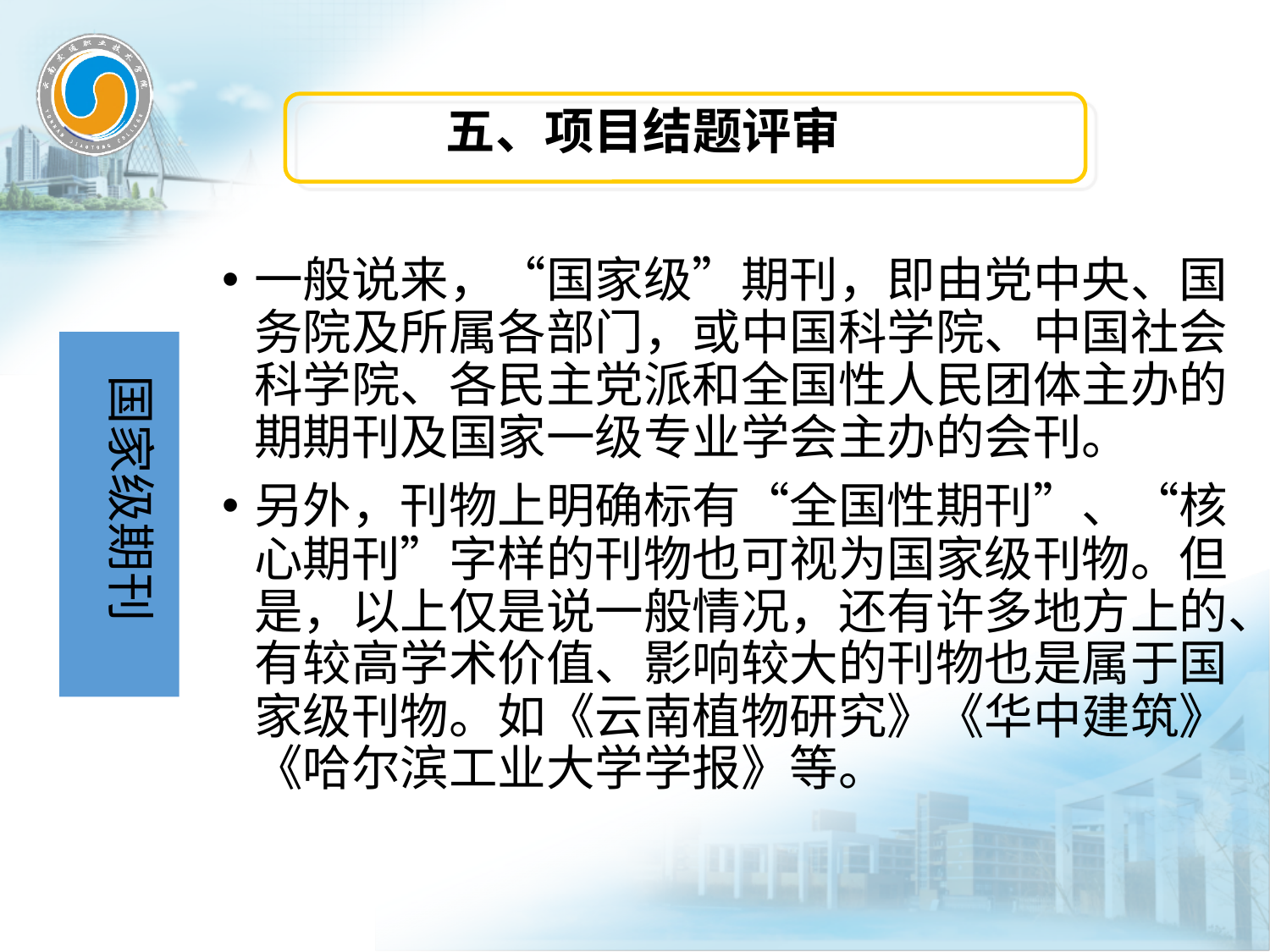

五、项目结题评审

一般说来，“国家级”期刊，即由党中央、国务院及所属各部门，或中国科学院、中国社会科学院、各民主党派和全国性人民团体主办的期期刊及国家一级专业学会主办的会刊。
另外，刊物上明确标有“全国性期刊”、“核心期刊”字样的刊物也可视为国家级刊物。但是，以上仅是说一般情况，还有许多地方上的、有较高学术价值、影响较大的刊物也是属于国家级刊物。如《云南植物研究》《华中建筑》《哈尔滨工业大学学报》等。

国家级期刊